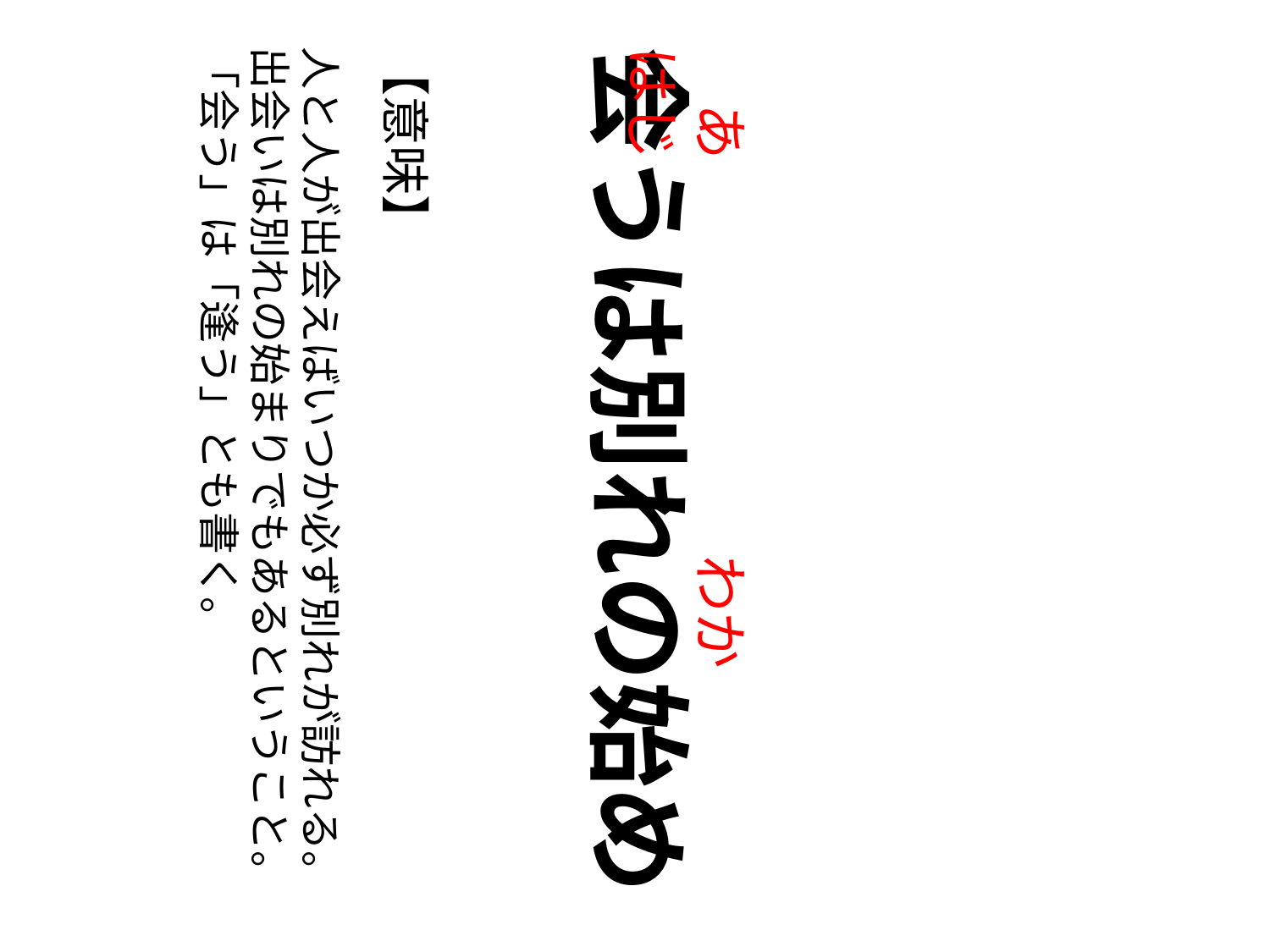

【意味】

人と人が出会えばいつか必ず別れが訪れる。
出会いは別れの始まりでもあるということ。
「会う」は「逢う」とも書く。
　あ　　　　　　　わか　　        はじ
会うは別れの始め